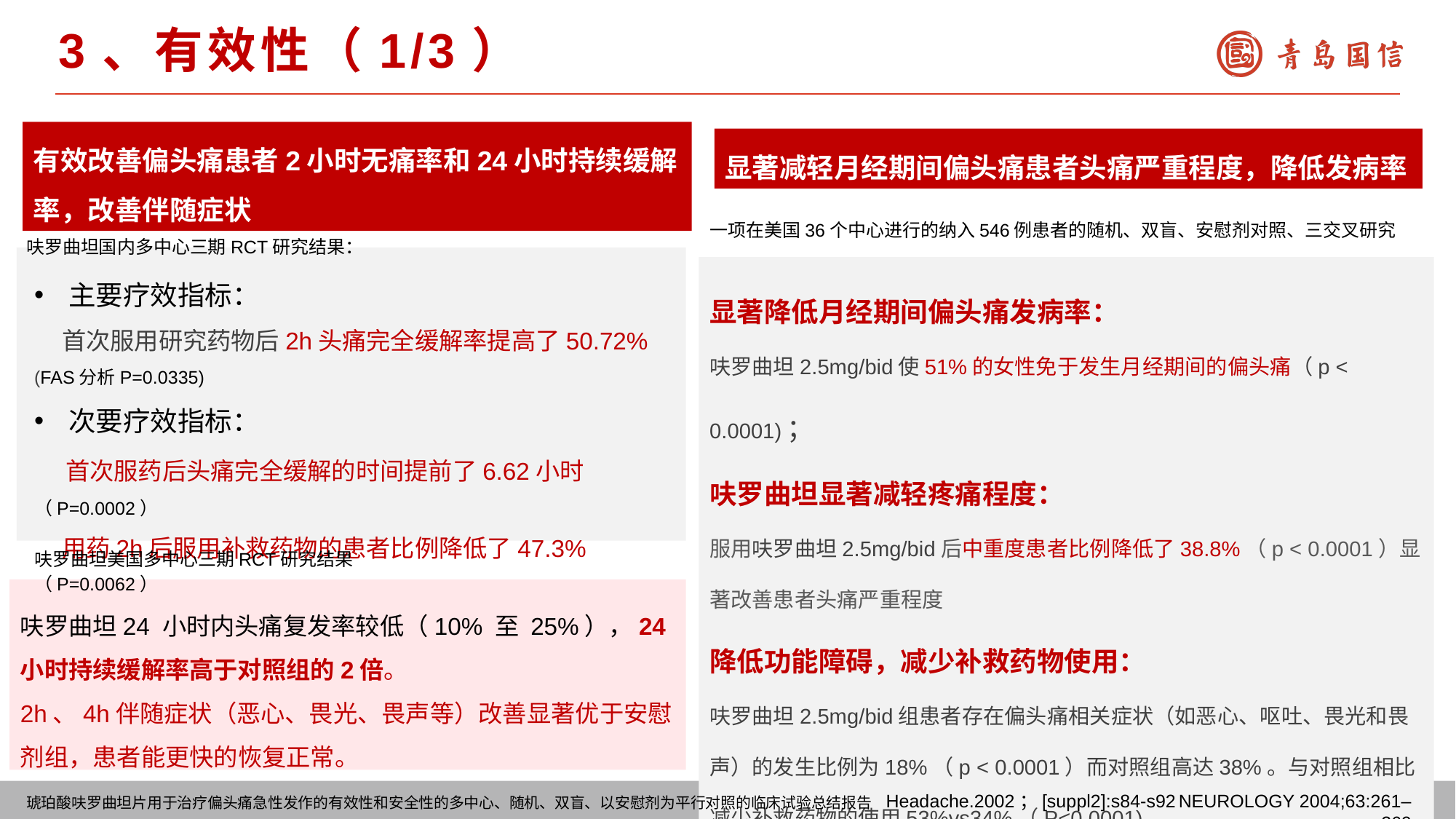

3、有效性（1/3）
有效改善偏头痛患者2小时无痛率和24小时持续缓解率，改善伴随症状
显著减轻月经期间偏头痛患者头痛严重程度，降低发病率
一项在美国36个中心进行的纳入546例患者的随机、双盲、安慰剂对照、三交叉研究
呋罗曲坦国内多中心三期RCT研究结果：

主要疗效指标：
    首次服用研究药物后2h头痛完全缓解率提高了50.72% (FAS分析P=0.0335)
次要疗效指标：
    首次服药后头痛完全缓解的时间提前了6.62小时（P=0.0002）
    用药2h后服用补救药物的患者比例降低了47.3%（P=0.0062）
显著降低月经期间偏头痛发病率：
呋罗曲坦2.5mg/bid使51%的女性免于发生月经期间的偏头痛（p < 0.0001)；
呋罗曲坦显著减轻疼痛程度：
服用呋罗曲坦2.5mg/bid后中重度患者比例降低了38.8%（p < 0.0001）显著改善患者头痛严重程度
降低功能障碍，减少补救药物使用：
呋罗曲坦2.5mg/bid组患者存在偏头痛相关症状（如恶心、呕吐、畏光和畏声）的发生比例为18%（p < 0.0001）而对照组高达38%。与对照组相比减少补救药物的使用53%vs34%（P<0.0001)
呋罗曲坦美国多中心三期RCT研究结果

呋罗曲坦24 小时内头痛复发率较低（10% 至 25%），24 小时持续缓解率高于对照组的2倍。
2h、4h伴随症状（恶心、畏光、畏声等）改善显著优于安慰剂组，患者能更快的恢复正常。
Headache.2002；[suppl2]:s84-s92
NEUROLOGY 2004;63:261–269
琥珀酸呋罗曲坦片用于治疗偏头痛急性发作的有效性和安全性的多中心、随机、双盲、以安慰剂为平行对照的临床试验总结报告